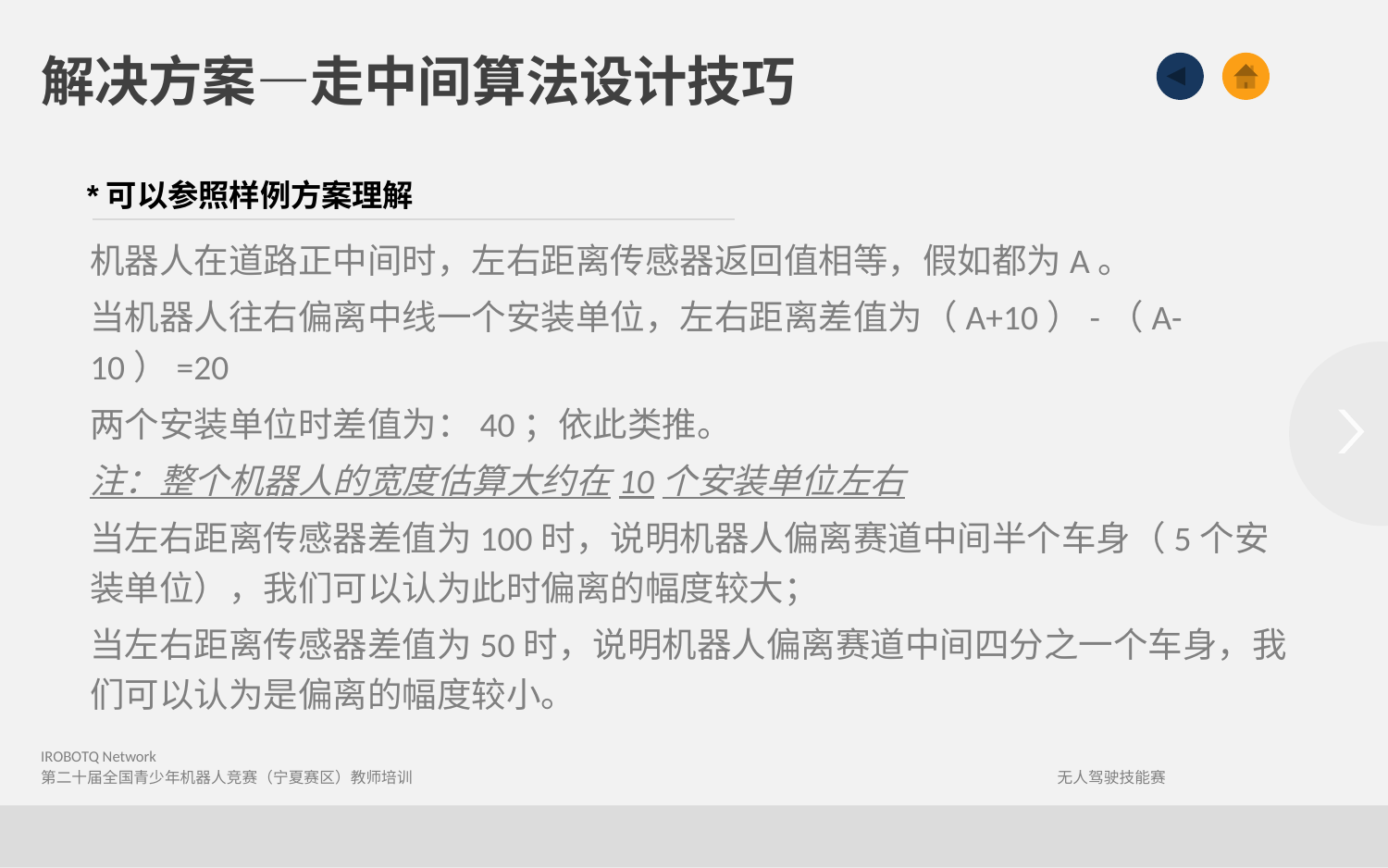

解决方案—走中间算法设计技巧

*可以参照样例方案理解
机器人在道路正中间时，左右距离传感器返回值相等，假如都为A。
当机器人往右偏离中线一个安装单位，左右距离差值为（A+10）-（A-10）=20
两个安装单位时差值为：40；依此类推。
注：整个机器人的宽度估算大约在10个安装单位左右
当左右距离传感器差值为100时，说明机器人偏离赛道中间半个车身（5个安装单位），我们可以认为此时偏离的幅度较大；
当左右距离传感器差值为50时，说明机器人偏离赛道中间四分之一个车身，我们可以认为是偏离的幅度较小。